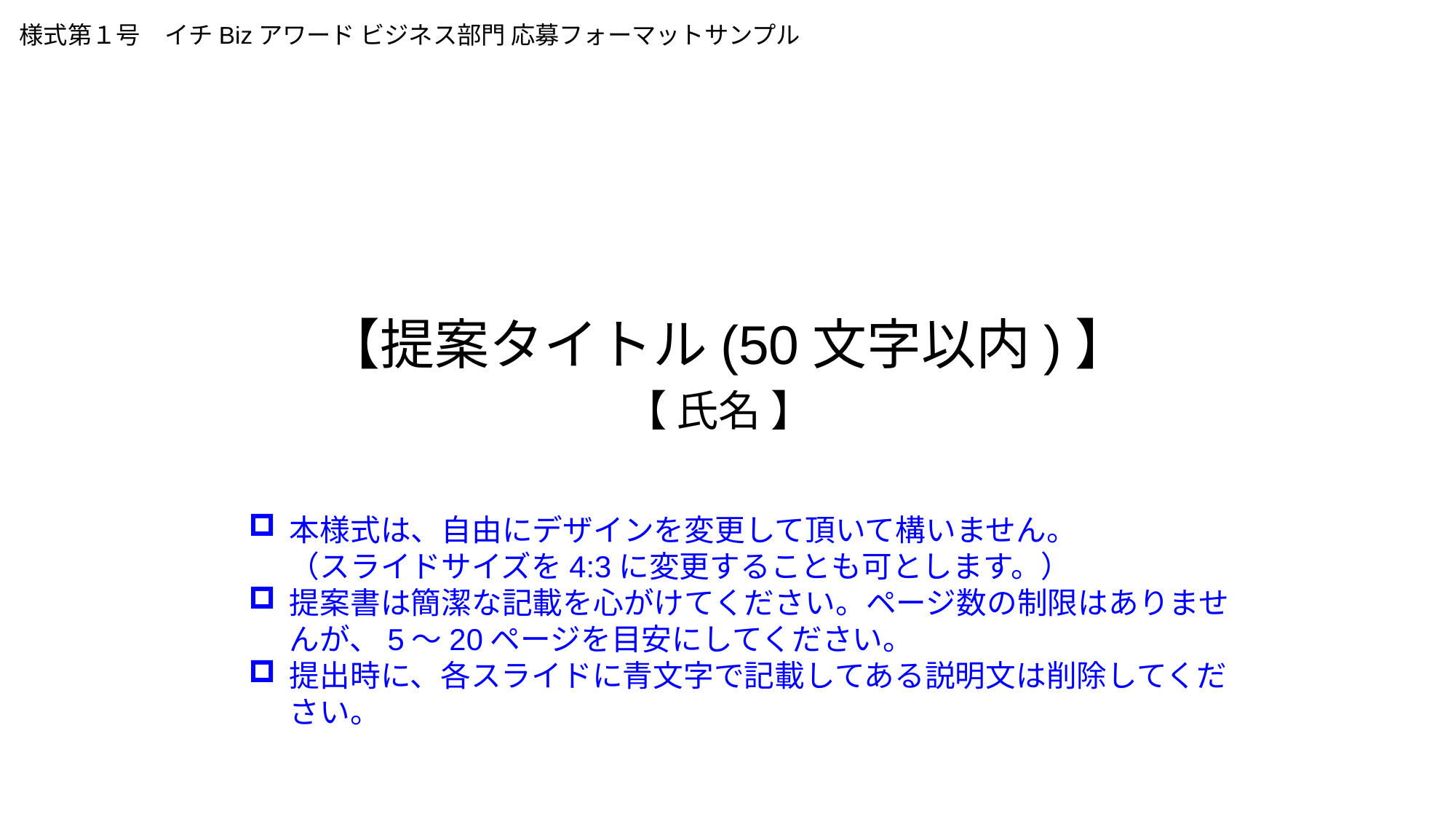

様式第１号　イチBizアワード ビジネス部門 応募フォーマットサンプル
# 【提案タイトル(50文字以内)】
【 氏名 】
本様式は、自由にデザインを変更して頂いて構いません。
（スライドサイズを4:3に変更することも可とします。）
提案書は簡潔な記載を心がけてください。ページ数の制限はありませんが、5～20ページを目安にしてください。
提出時に、各スライドに青文字で記載してある説明文は削除してください。